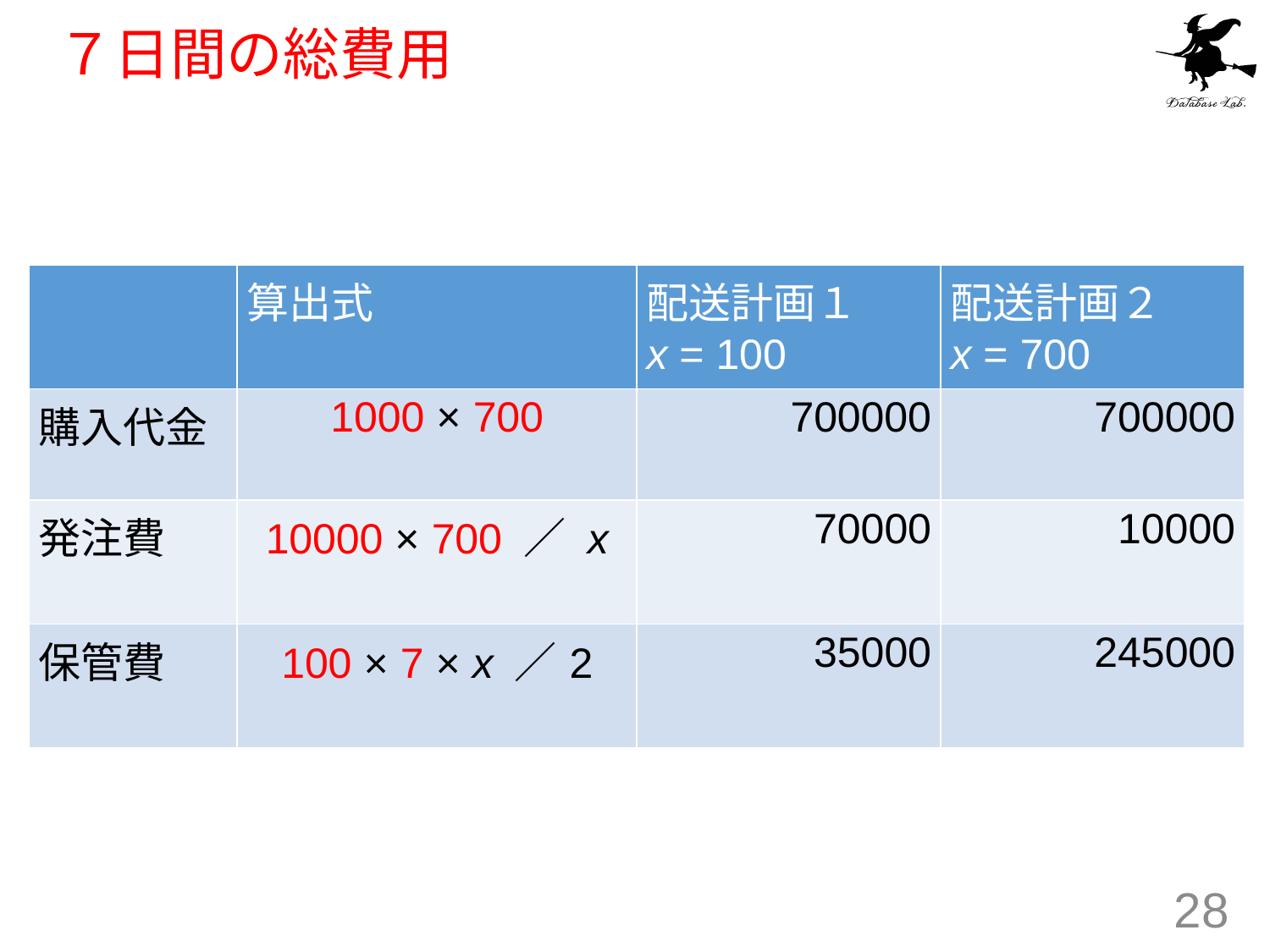

# ７日間の総費用

|  | 算出式 | 配送計画１ x = 100 | 配送計画２ x = 700 |
| --- | --- | --- | --- |
| 購入代金 | 1000 × 700 | 700000 | 700000 |
| 発注費 | 10000 × 700 ／ x | 70000 | 10000 |
| 保管費 | 100 × 7 × x ／2 | 35000 | 245000 |
28